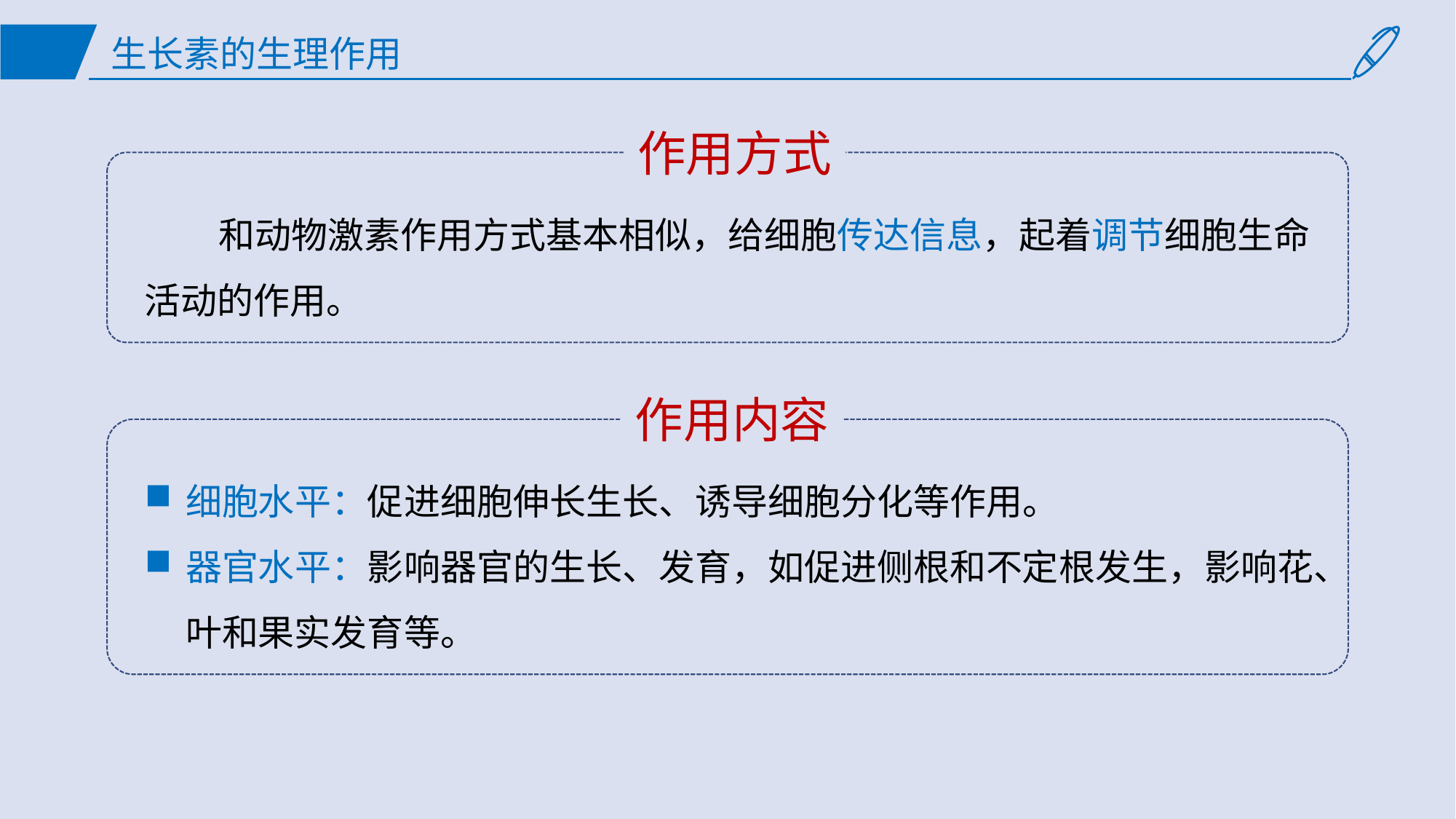

# 生长素的生理作用
作用方式

        和动物激素作用方式基本相似，给细胞传达信息，起着调节细胞生命活动的作用。
作用内容

细胞水平：促进细胞伸长生长、诱导细胞分化等作用。
器官水平：影响器官的生长、发育，如促进侧根和不定根发生，影响花、叶和果实发育等。